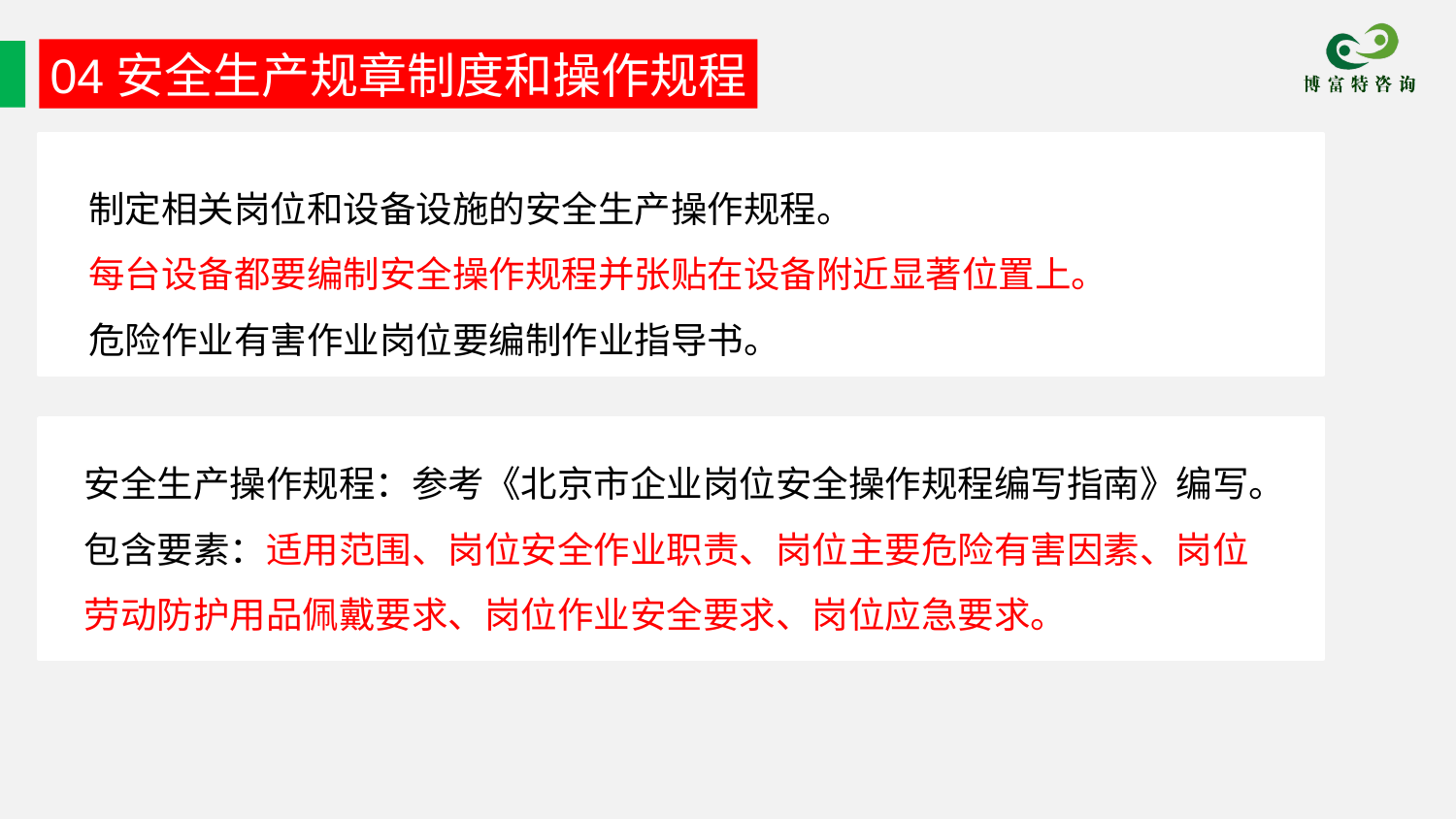

04安全生产规章制度和操作规程

制定相关岗位和设备设施的安全生产操作规程。
每台设备都要编制安全操作规程并张贴在设备附近显著位置上。
危险作业有害作业岗位要编制作业指导书。

安全生产操作规程：参考《北京市企业岗位安全操作规程编写指南》编写。
包含要素：适用范围、岗位安全作业职责、岗位主要危险有害因素、岗位劳动防护用品佩戴要求、岗位作业安全要求、岗位应急要求。